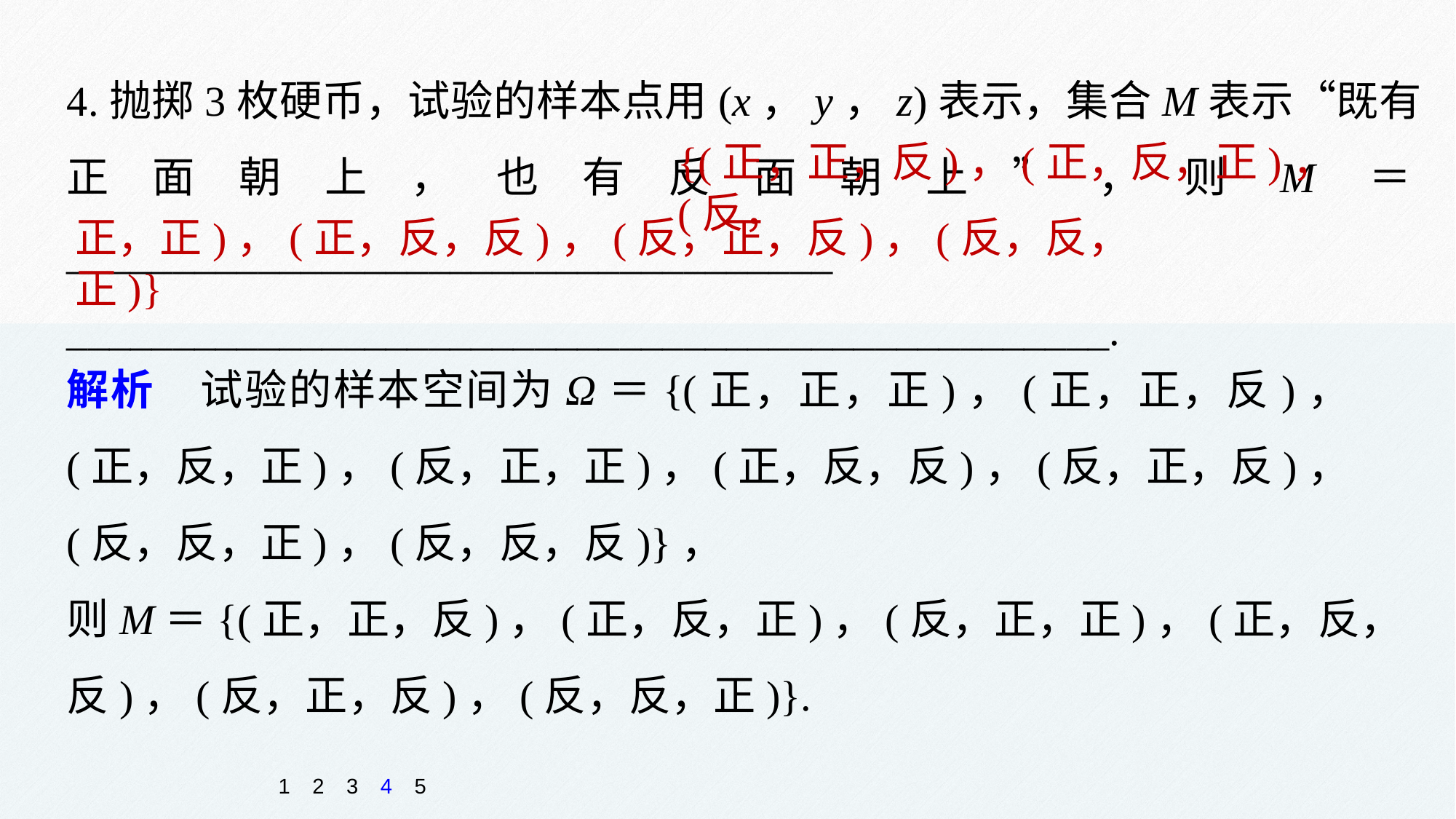

4.抛掷3枚硬币，试验的样本点用(x，y，z)表示，集合M表示“既有正面朝上，也有反面朝上”，则M＝____________________________________
_________________________________________________.
{(正，正，反)，(正，反，正)，(反，
正，正)，(正，反，反)，(反，正，反)，(反，反，正)}
解析　试验的样本空间为Ω＝{(正，正，正)，(正，正，反)，(正，反，正)，(反，正，正)，(正，反，反)，(反，正，反)，(反，反，正)，(反，反，反)}，
则M＝{(正，正，反)，(正，反，正)，(反，正，正)，(正，反，反)，(反，正，反)，(反，反，正)}.
1
2
3
4
5